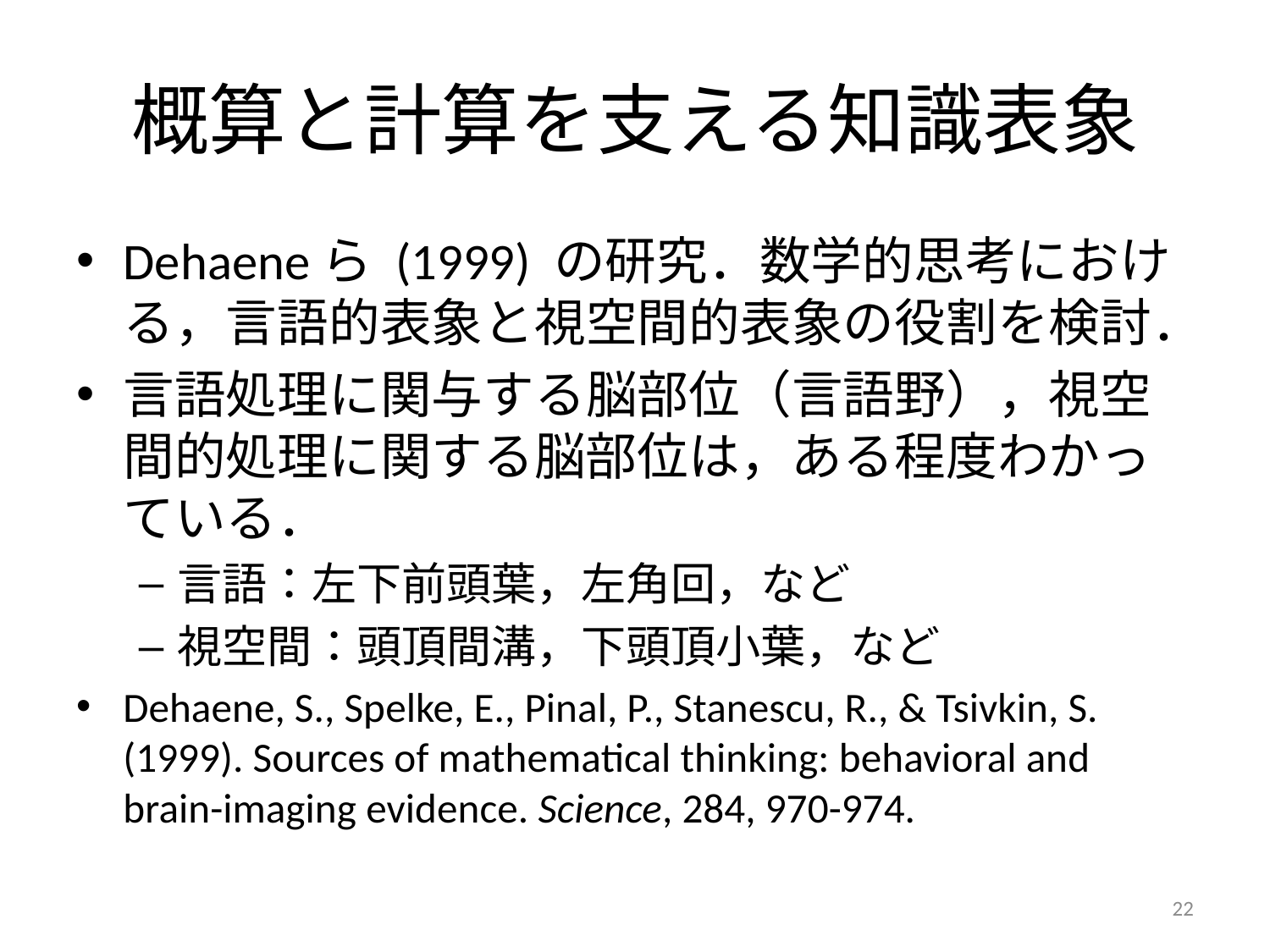

# 概算と計算を支える知識表象
Dehaeneら (1999) の研究．数学的思考における，言語的表象と視空間的表象の役割を検討．
言語処理に関与する脳部位（言語野），視空間的処理に関する脳部位は，ある程度わかっている．
言語：左下前頭葉，左角回，など
視空間：頭頂間溝，下頭頂小葉，など
Dehaene, S., Spelke, E., Pinal, P., Stanescu, R., & Tsivkin, S. (1999). Sources of mathematical thinking: behavioral and brain-imaging evidence. Science, 284, 970-974.
22